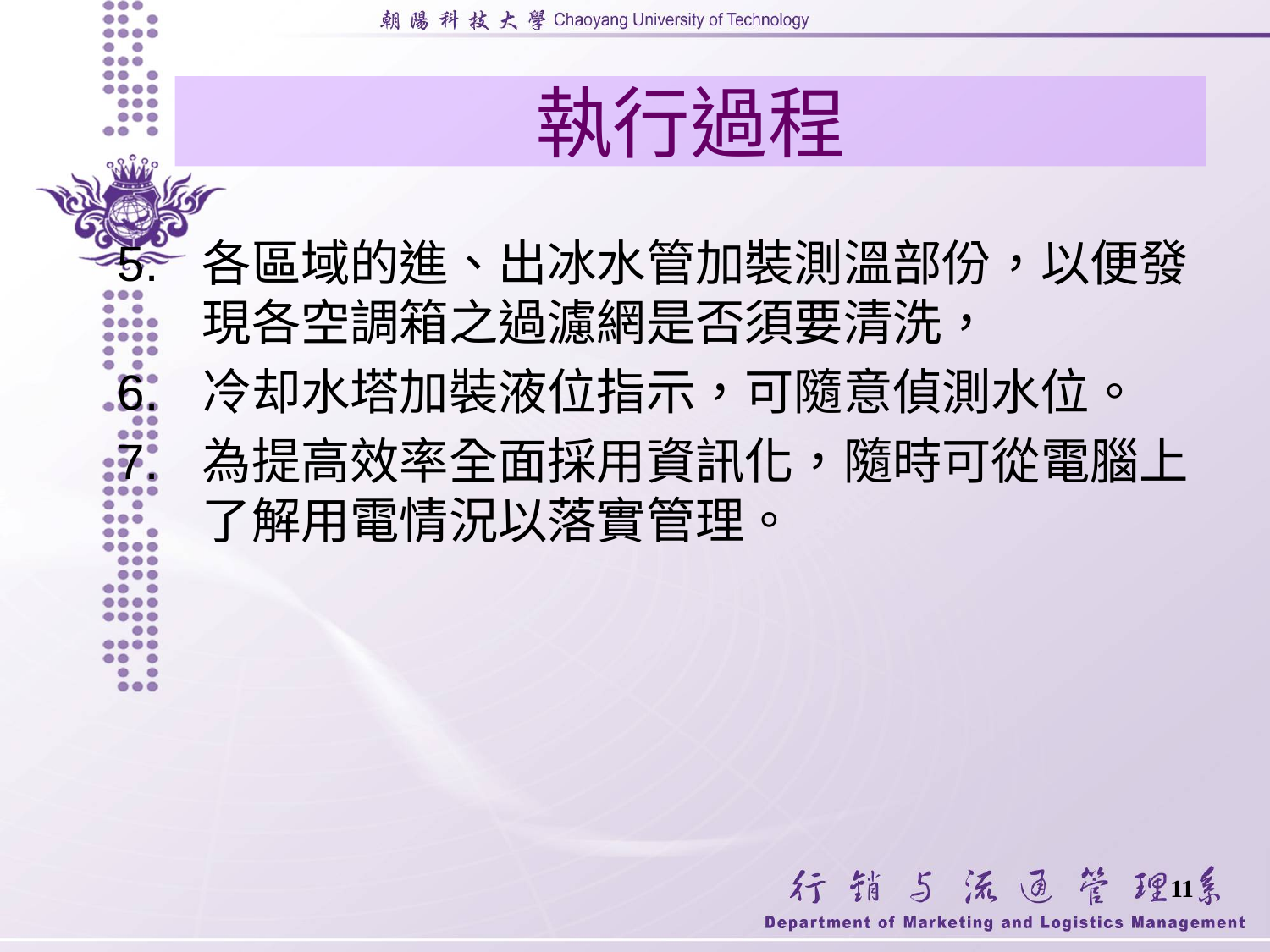

# 執行過程
各區域的進、出冰水管加裝測溫部份，以便發現各空調箱之過濾網是否須要清洗，
冷却水塔加裝液位指示，可隨意偵測水位。
為提高效率全面採用資訊化，隨時可從電腦上了解用電情況以落實管理。

11